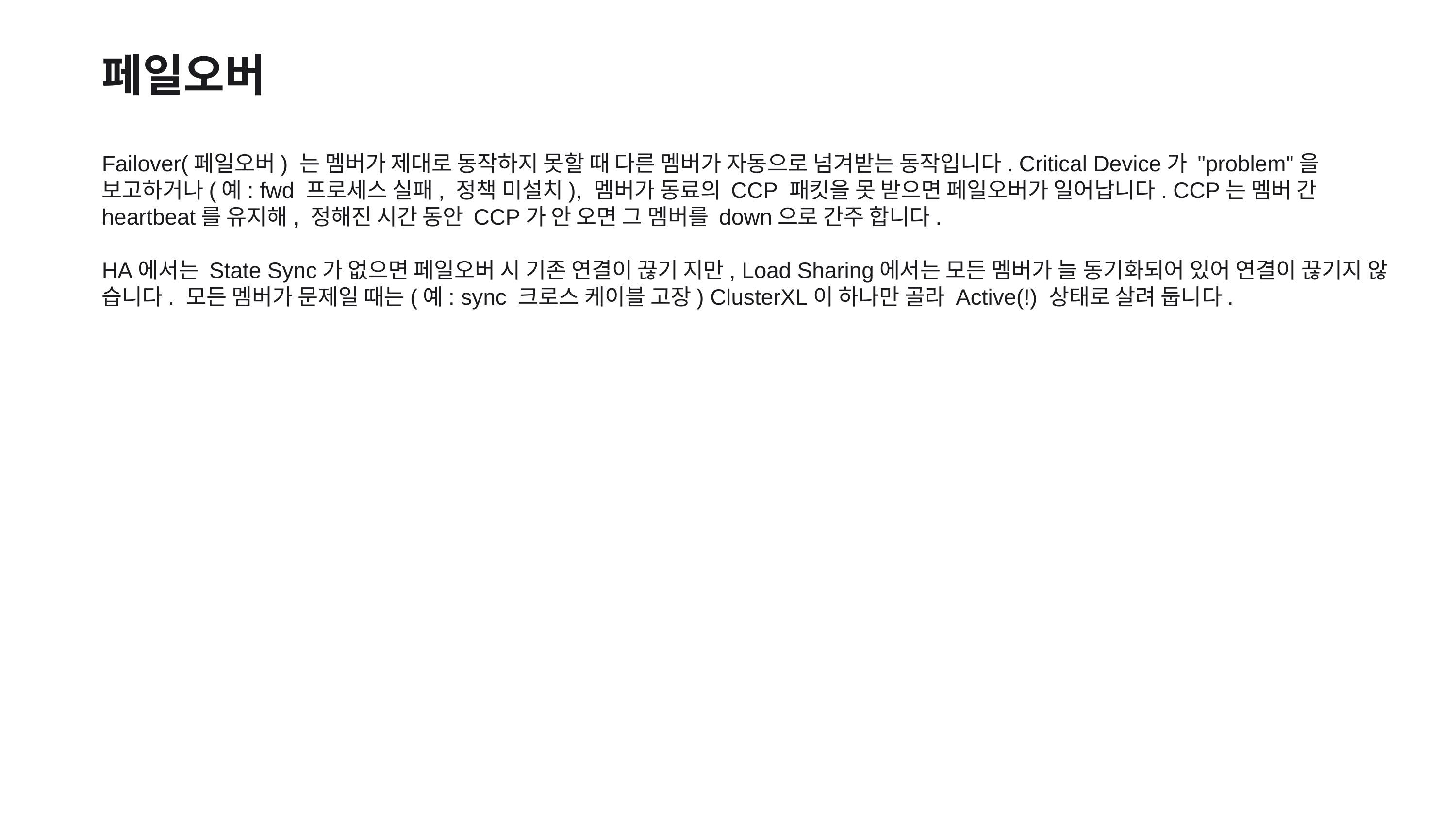

페일오버
Failover(페일오버) 는 멤버가 제대로 동작하지 못할 때 다른 멤버가 자동으로 넘겨받는 동작입니다. Critical Device가 "problem"을 보고하거나(예: fwd 프로세스 실패, 정책 미설치), 멤버가 동료의 CCP 패킷을 못 받으면 페일오버가 일어납니다. CCP는 멤버 간 heartbeat를 유지해, 정해진 시간 동안 CCP가 안 오면 그 멤버를 down으로 간주 합니다.

HA에서는 State Sync가 없으면 페일오버 시 기존 연결이 끊기 지만, Load Sharing에서는 모든 멤버가 늘 동기화되어 있어 연결이 끊기지 않 습니다. 모든 멤버가 문제일 때는(예: sync 크로스 케이블 고장) ClusterXL이 하나만 골라 Active(!) 상태로 살려 둡니다.